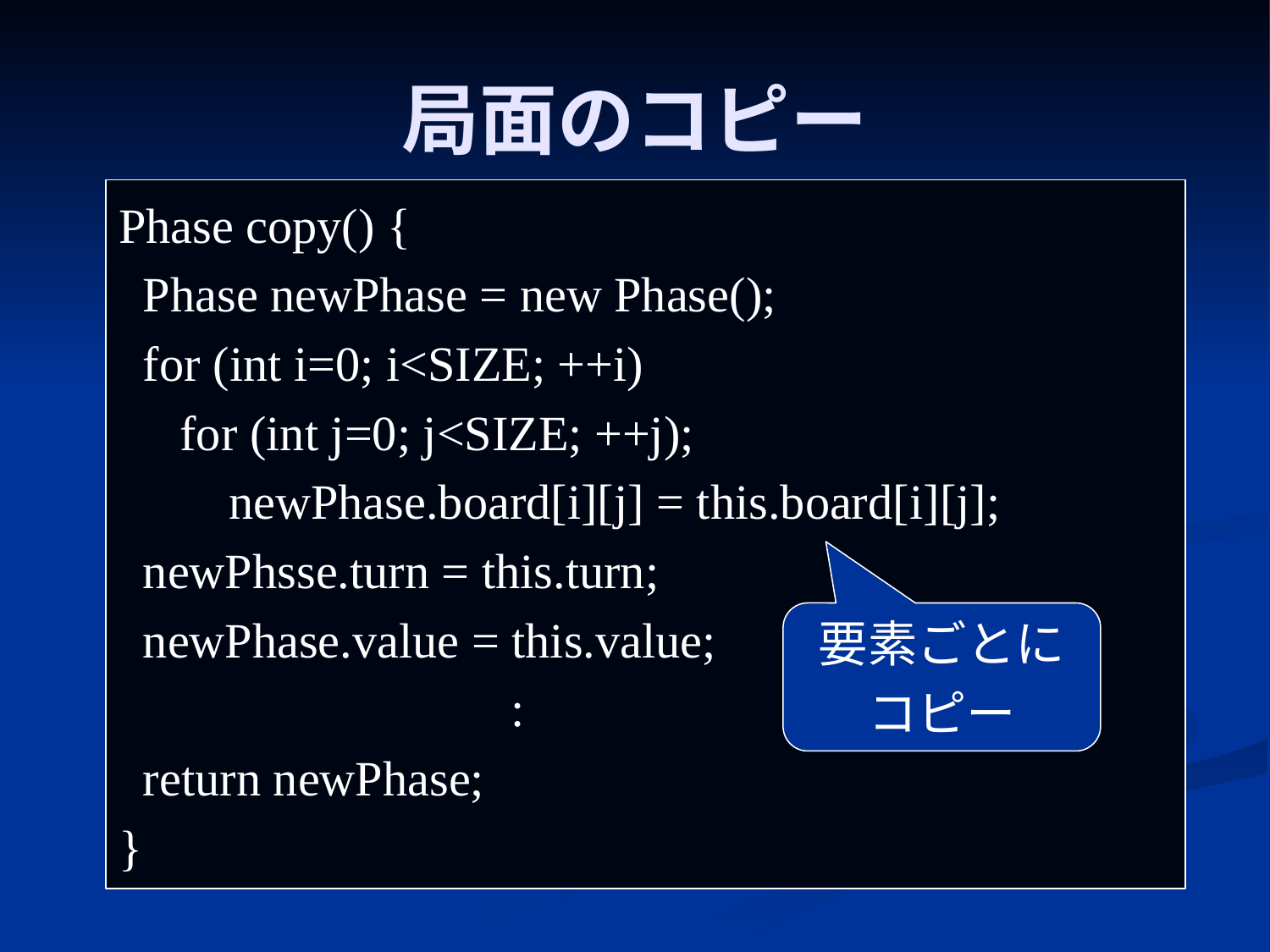

# 局面のコピー
Phase copy() {
  Phase newPhase = new Phase();
  for (int i=0; i<SIZE; ++i)
     for (int j=0; j<SIZE; ++j);
         newPhase.board[i][j] = this.board[i][j];
  newPhsse.turn = this.turn;
  newPhase.value = this.value;
                                :
  return newPhase;
}
要素ごとに
コピー